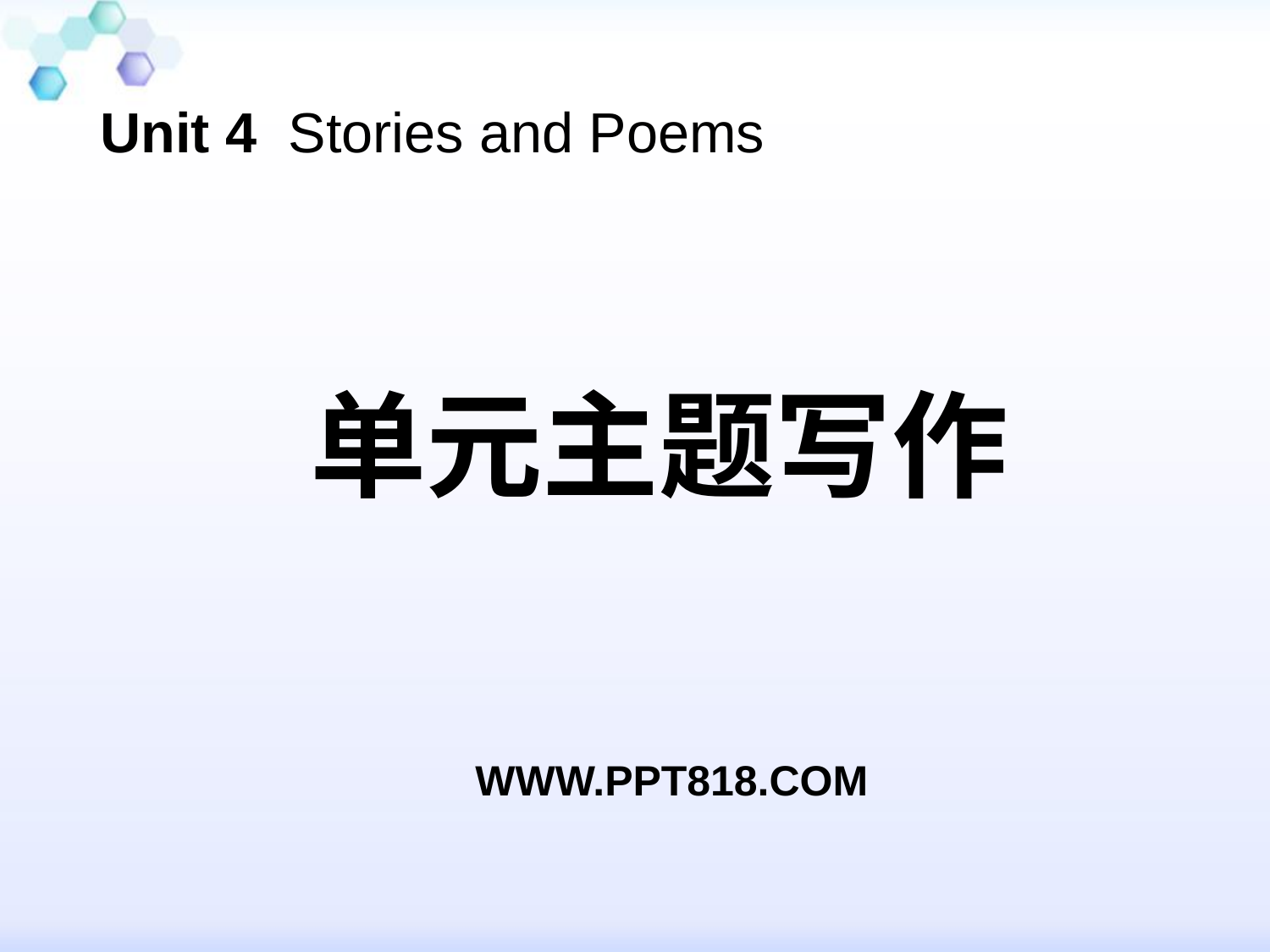

Unit 4  Stories and Poems
单元主题写作
WWW.PPT818.COM